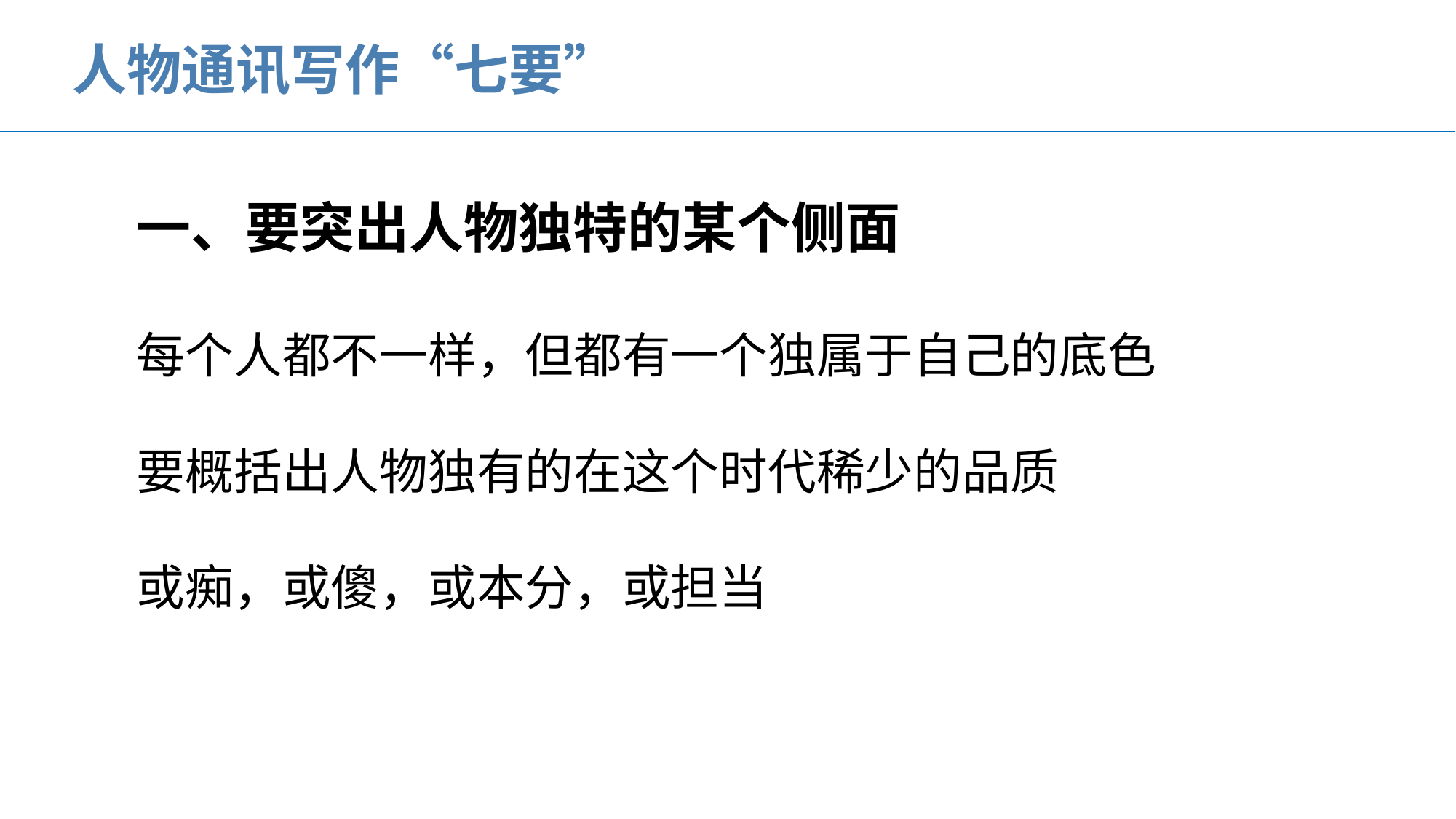

人物通讯写作“七要”
一、要突出人物独特的某个侧面

每个人都不一样，但都有一个独属于自己的底色

要概括出人物独有的在这个时代稀少的品质

或痴，或傻，或本分，或担当